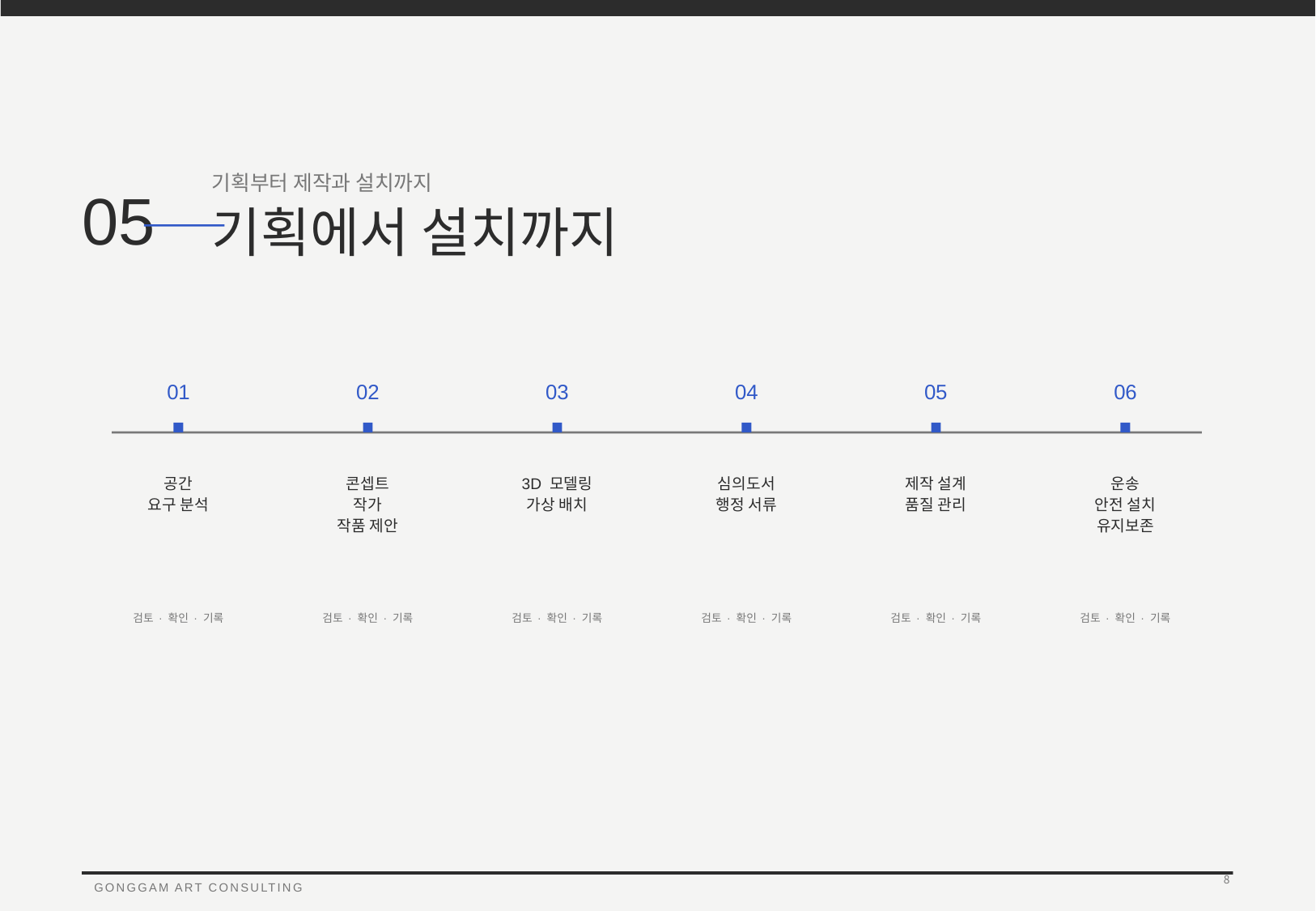

기획부터 제작과 설치까지
05
기획에서 설치까지

01
02
03
04
05
06

공간
요구 분석
콘셉트
작가
작품 제안
3D 모델링
가상 배치
심의도서
행정 서류
제작 설계
품질 관리
운송
안전 설치
유지보존
검토 · 확인 · 기록
검토 · 확인 · 기록
검토 · 확인 · 기록
검토 · 확인 · 기록
검토 · 확인 · 기록
검토 · 확인 · 기록
8